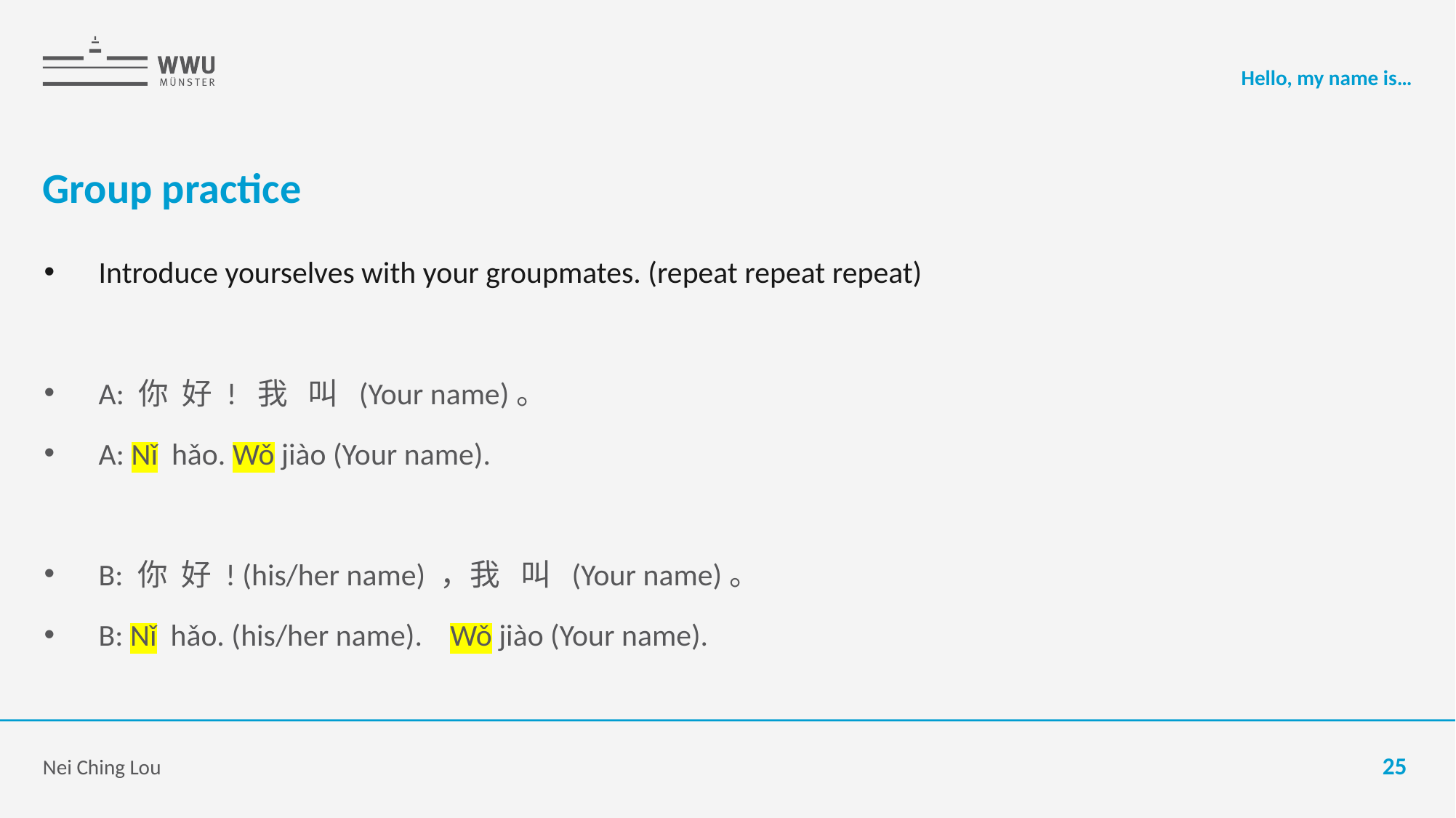

Hello, my name is…
# Group practice
Introduce yourselves with your groupmates. (repeat repeat repeat)

A: 你  好 !  我   叫  (Your name)。
A: Nǐ  hǎo. Wǒ jiào (Your name).

B: 你  好 ! (his/her name) ，我   叫  (Your name)。
B: Nǐ  hǎo. (his/her name).    Wǒ jiào (Your name).

Nei Ching Lou
25